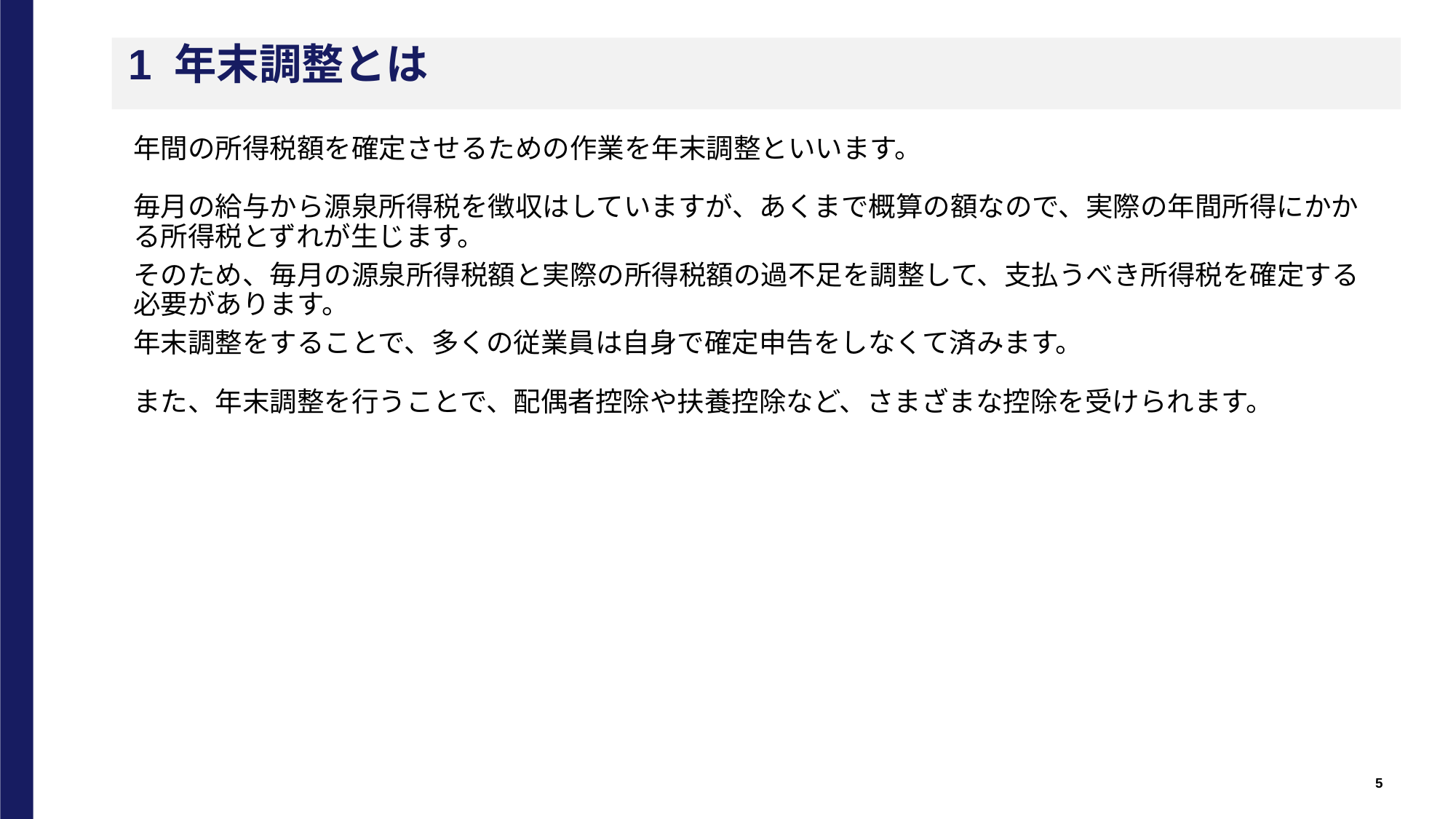

1 年末調整とは
年間の所得税額を確定させるための作業を年末調整といいます。

毎月の給与から源泉所得税を徴収はしていますが、あくまで概算の額なので、実際の年間所得にかかる所得税とずれが生じます。
そのため、毎月の源泉所得税額と実際の所得税額の過不足を調整して、支払うべき所得税を確定する必要があります。
年末調整をすることで、多くの従業員は自身で確定申告をしなくて済みます。

また、年末調整を行うことで、配偶者控除や扶養控除など、さまざまな控除を受けられます。